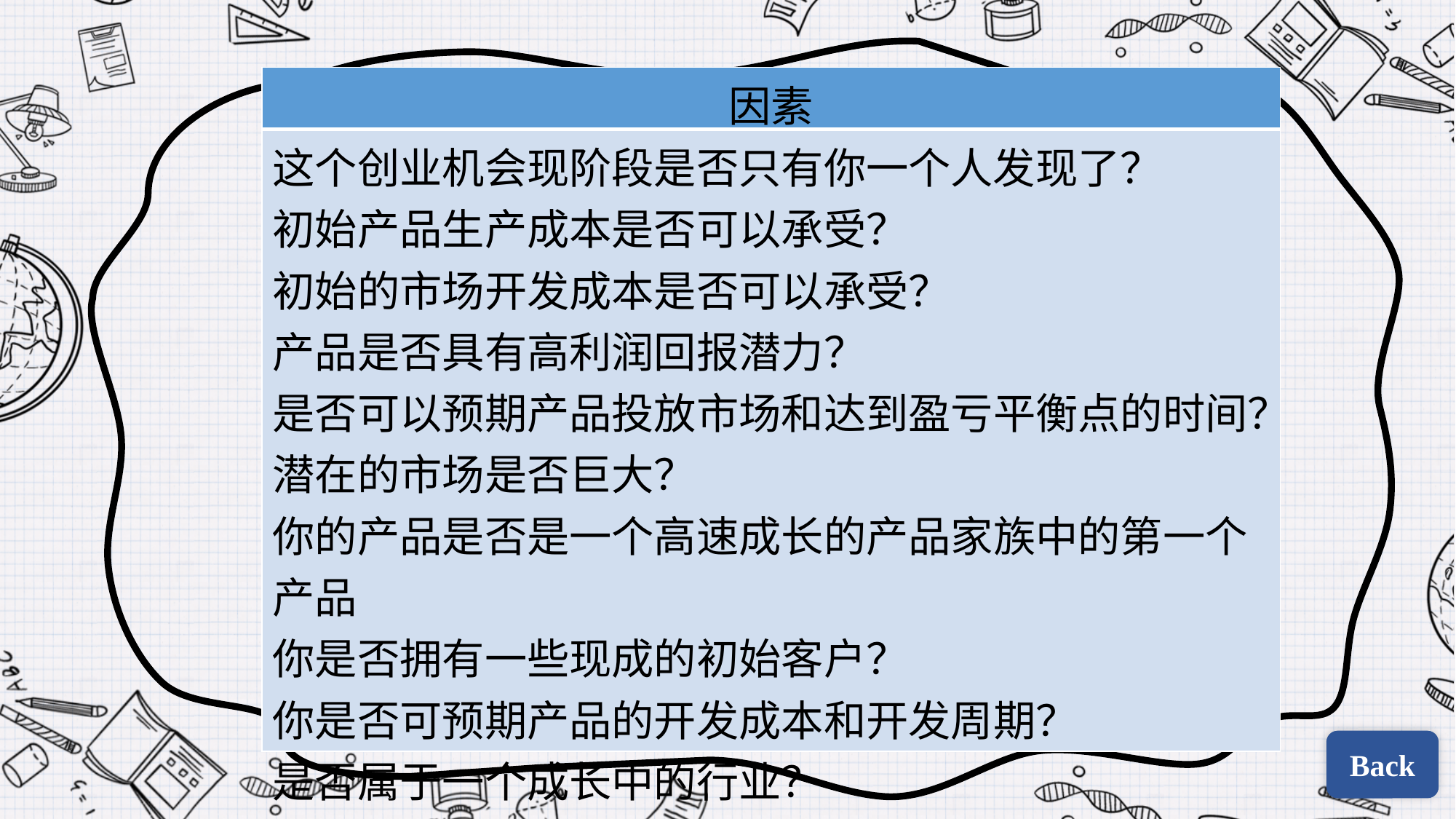

| 因素 |
| --- |
| 这个创业机会现阶段是否只有你一个人发现了？ 初始产品生产成本是否可以承受？ 初始的市场开发成本是否可以承受？ 产品是否具有高利润回报潜力？ 是否可以预期产品投放市场和达到盈亏平衡点的时间？ 潜在的市场是否巨大？ 你的产品是否是一个高速成长的产品家族中的第一个产品 你是否拥有一些现成的初始客户？ 你是否可预期产品的开发成本和开发周期？ 是否属于一个成长中的行业？ 金融界是否能理解你的产品和顾客对它的需求？ |

Back